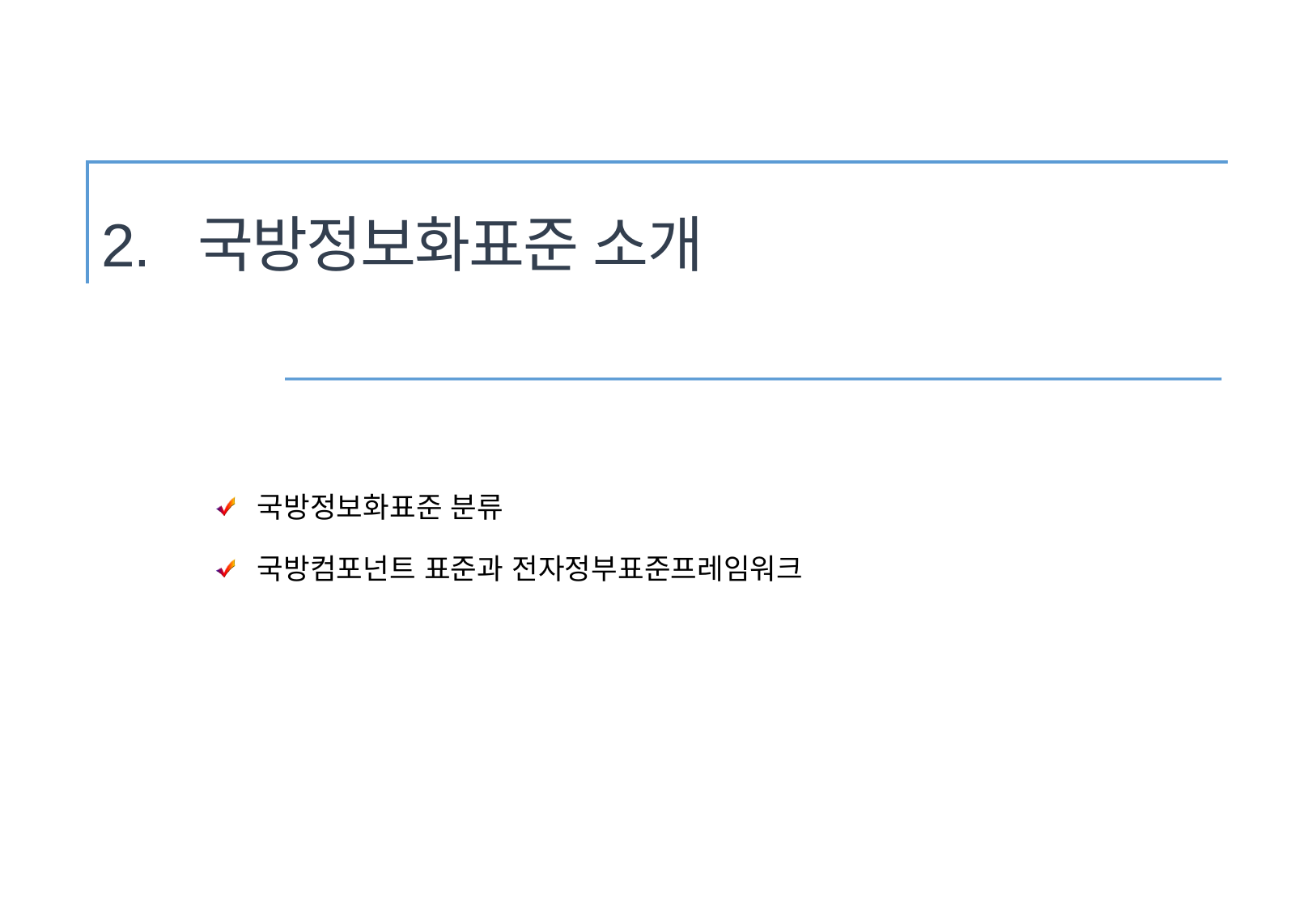

# 2.  국방정보화표준 소개
국방정보화표준 분류
국방컴포넌트 표준과 전자정부표준프레임워크